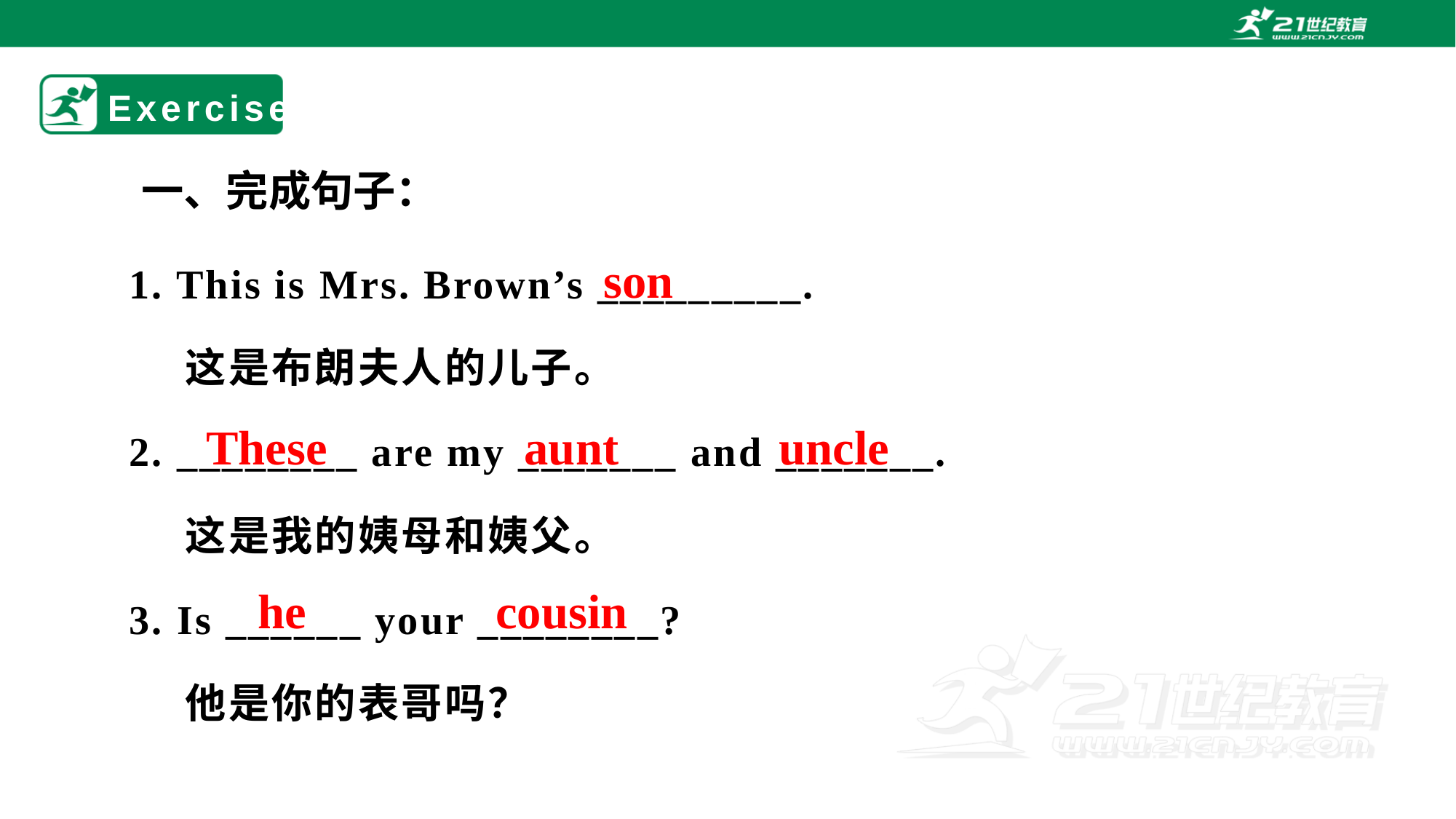

# Exercise
一、完成句子：
1. This is Mrs. Brown’s _________.
    这是布朗夫人的儿子。
2. ________ are my _______ and _______.
    这是我的姨母和姨父。
3. Is ______ your ________?
    他是你的表哥吗？
son
These
aunt
uncle
he
cousin